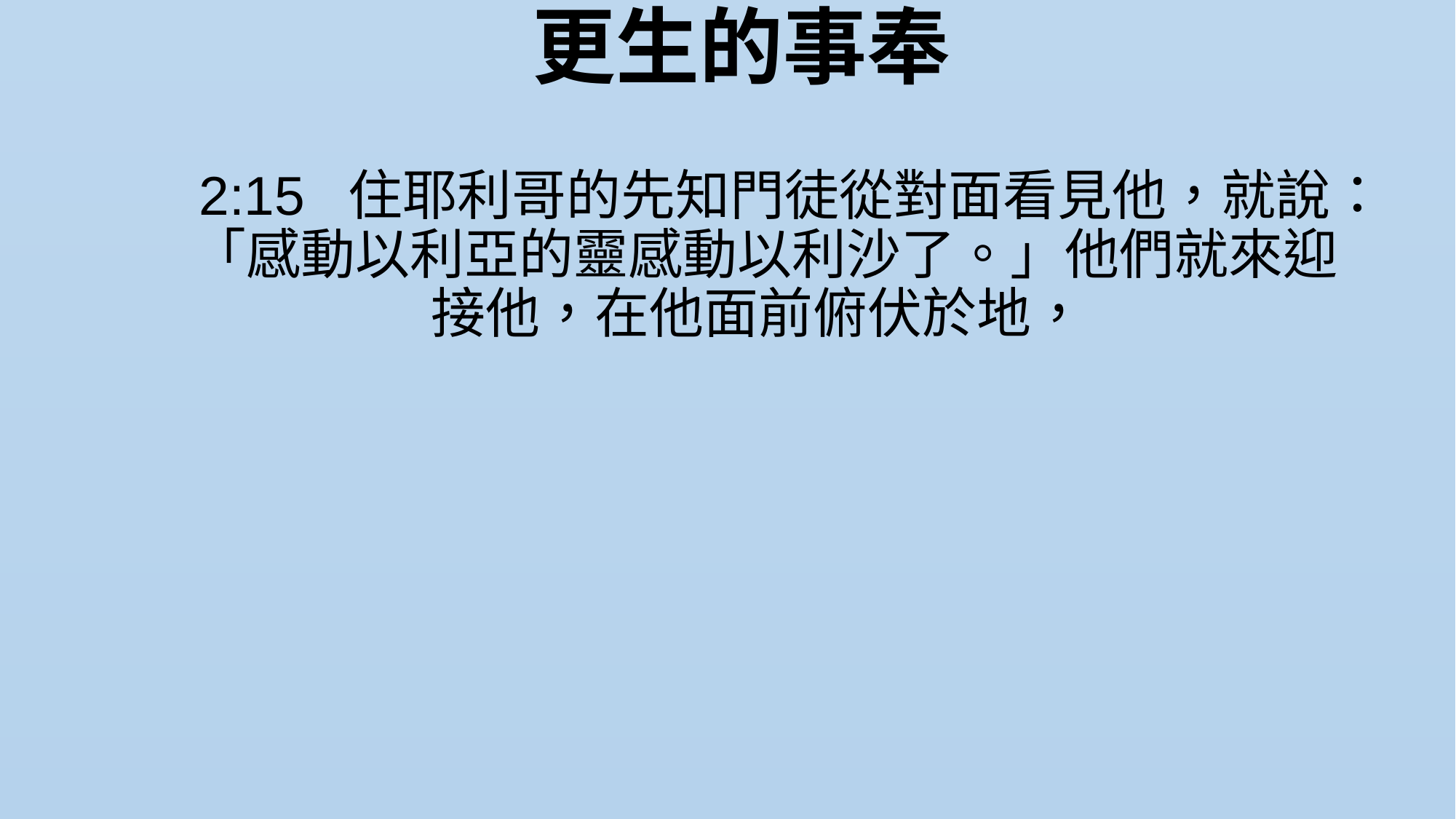

# 更生的事奉
2:15  住耶利哥的先知門徒從對面看見他，就說：「感動以利亞的靈感動以利沙了。」他們就來迎接他，在他面前俯伏於地，